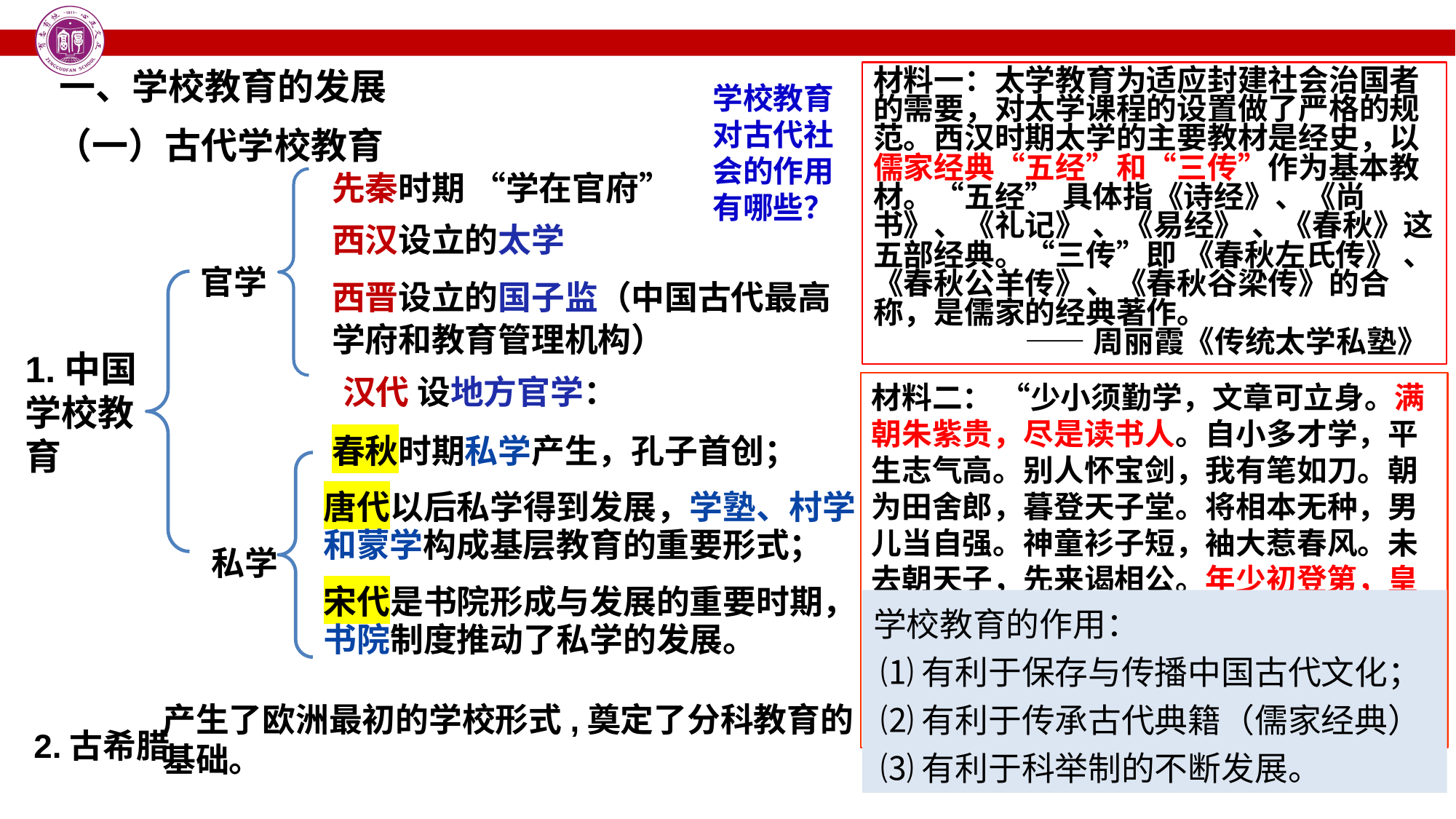

一、学校教育的发展
材料一：太学教育为适应封建社会治国者的需要，对太学课程的设置做了严格的规范。西汉时期太学的主要教材是经史，以儒家经典“五经”和“三传”作为基本教材。“五经” 具体指《诗经》、《尚书》、《礼记》 、《易经》 、《春秋》这五部经典。“三传”即 《春秋左氏传》 、《春秋公羊传》、《春秋谷梁传》的合称，是儒家的经典著作。
                      ——周丽霞《传统太学私塾》
学校教育对古代社会的作用有哪些？
（一）古代学校教育
先秦时期 “学在官府”

西汉设立的太学
官学
西晋设立的国子监（中国古代最高学府和教育管理机构）

1.中国学校教育
汉代 设地方官学：
材料二： “少小须勤学，文章可立身。满朝朱紫贵，尽是读书人。自小多才学，平生志气高。别人怀宝剑，我有笔如刀。朝为田舍郎，暮登天子堂。将相本无种，男儿当自强。神童衫子短，袖大惹春风。未去朝天子，先来谒相公。年少初登第，皇都得意回。禹门三级浪，平地一声雷。一举登科日，双亲未老时。锦衣归故里，端的是男儿。”
                                 ——高明《琵琶记》
春秋时期私学产生，孔子首创；

唐代以后私学得到发展，学塾、村学和蒙学构成基层教育的重要形式；
私学
宋代是书院形成与发展的重要时期，书院制度推动了私学的发展。
学校教育的作用：
 ⑴有利于保存与传播中国古代文化；
 ⑵有利于传承古代典籍（儒家经典）
 ⑶有利于科举制的不断发展。
产生了欧洲最初的学校形式,奠定了分科教育的基础。
2.古希腊